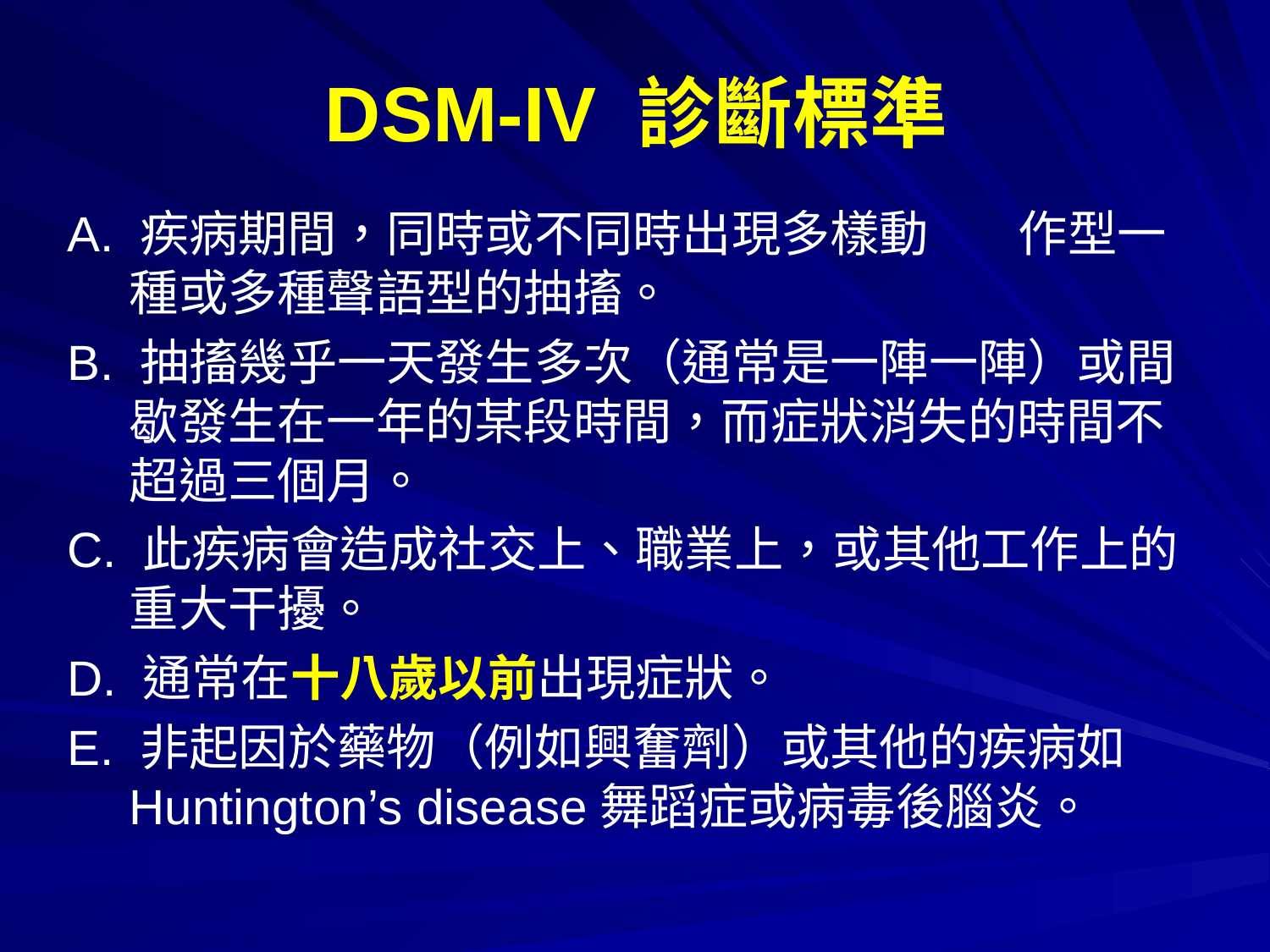

# DSM-IV 診斷標準
A. 疾病期間，同時或不同時出現多樣動 	作型一種或多種聲語型的抽搐。
B. 抽搐幾乎一天發生多次（通常是一陣一陣）或間歇發生在一年的某段時間，而症狀消失的時間不超過三個月。
C. 此疾病會造成社交上、職業上，或其他工作上的重大干擾。
D. 通常在十八歲以前出現症狀。
E. 非起因於藥物（例如興奮劑）或其他的疾病如Huntington’s disease舞蹈症或病毒後腦炎。